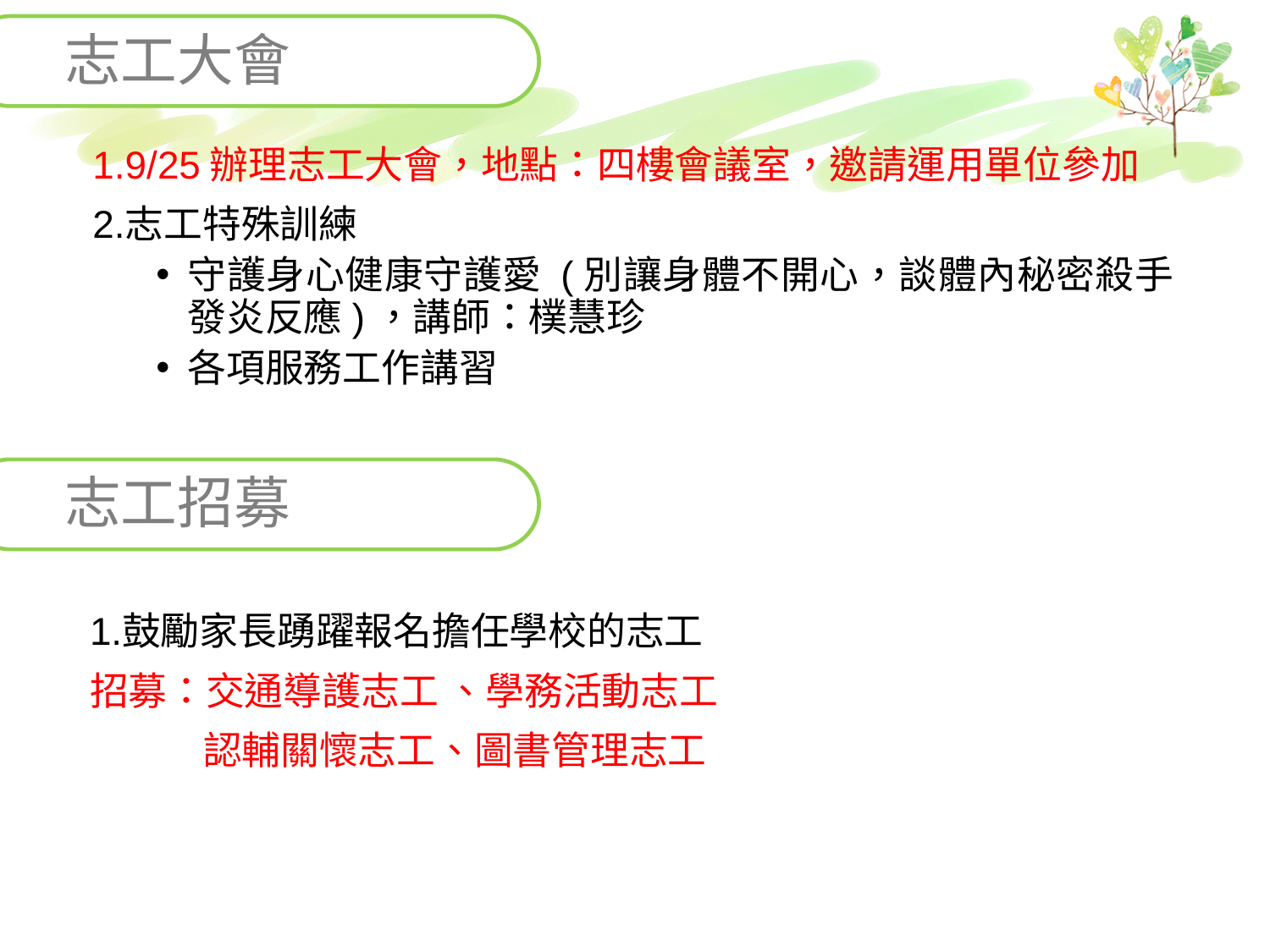

志工大會
9/25辦理志工大會，地點：四樓會議室，邀請運用單位參加
志工特殊訓練
守護身心健康守護愛 (別讓身體不開心，談體內秘密殺手發炎反應)，講師：樸慧珍
各項服務工作講習

志工招募
鼓勵家長踴躍報名擔任學校的志工
招募：交通導護志工 、學務活動志工
            認輔關懷志工、圖書管理志工